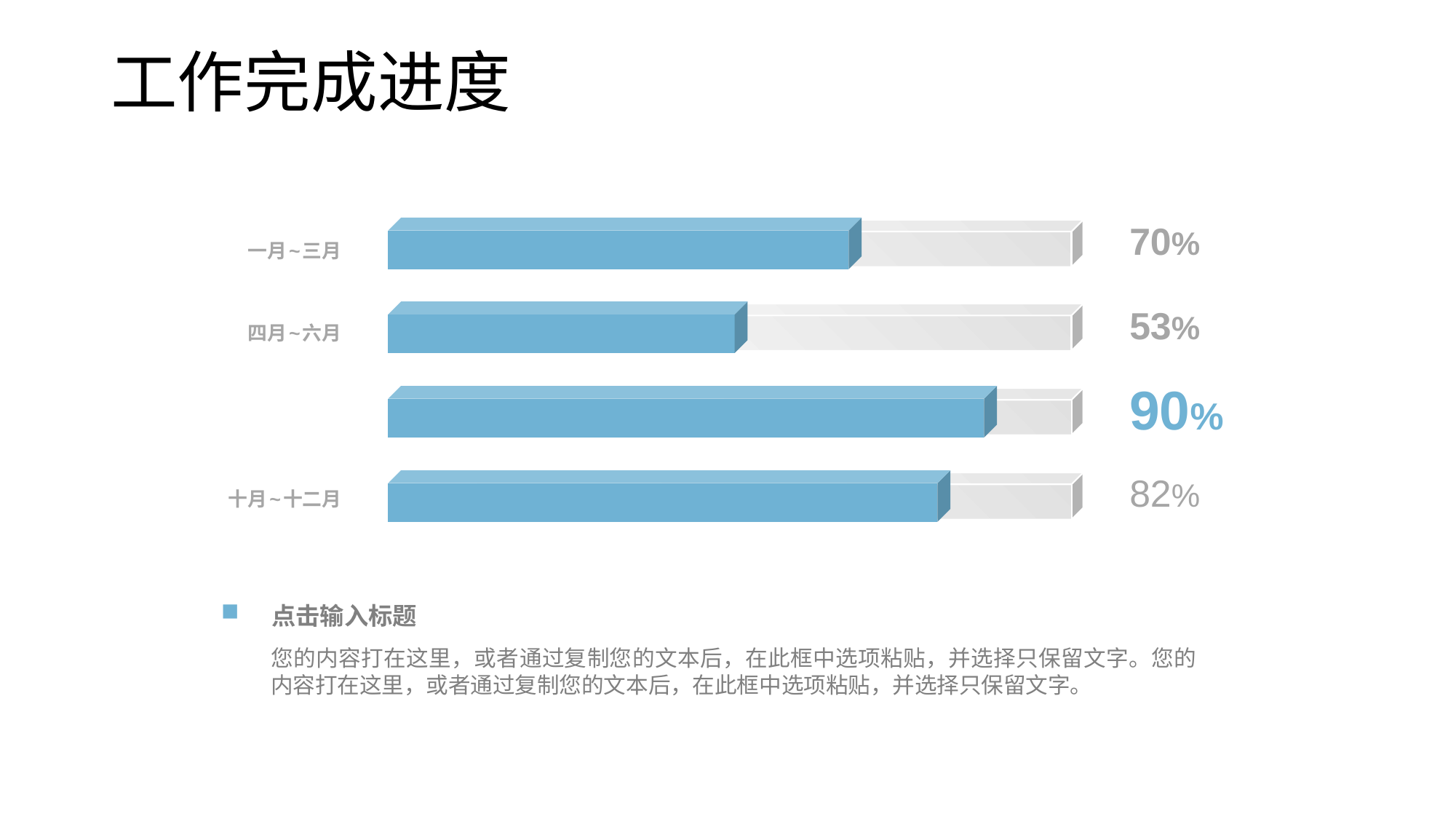

工作完成进度

70%
一月~三月

53%
四月~六月

90%
七月~九月

82%

十月~十二月
点击输入标题
您的内容打在这里，或者通过复制您的文本后，在此框中选项粘贴，并选择只保留文字。您的内容打在这里，或者通过复制您的文本后，在此框中选项粘贴，并选择只保留文字。